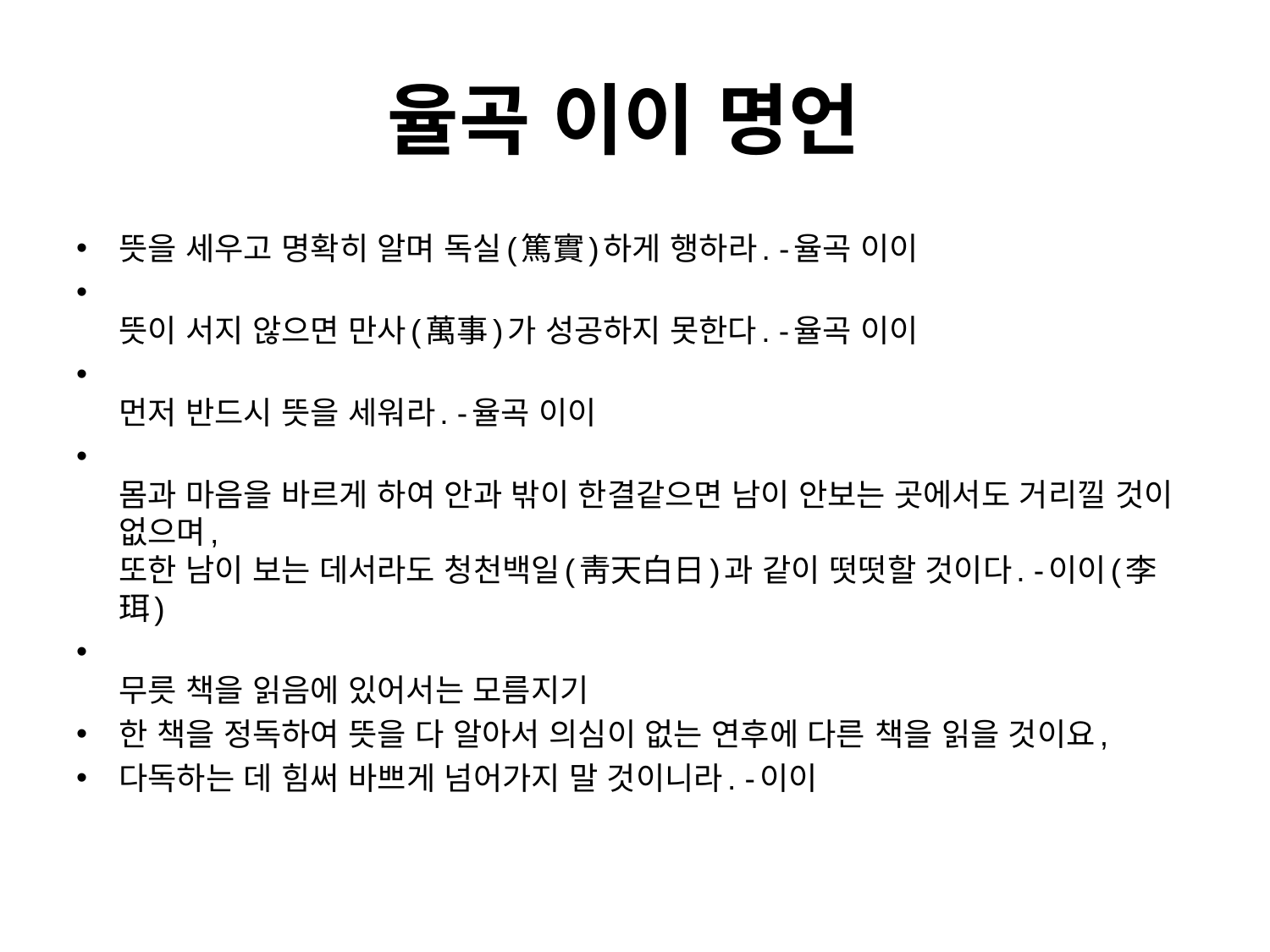

# 율곡 이이 명언
뜻을 세우고 명확히 알며 독실(篤實)하게 행하라. -율곡 이이
뜻이 서지 않으면 만사(萬事)가 성공하지 못한다. -율곡 이이
먼저 반드시 뜻을 세워라. -율곡 이이
몸과 마음을 바르게 하여 안과 밖이 한결같으면 남이 안보는 곳에서도 거리낄 것이 없으며,
또한 남이 보는 데서라도 청천백일(靑天白日)과 같이 떳떳할 것이다. -이이(李珥)
무릇 책을 읽음에 있어서는 모름지기
한 책을 정독하여 뜻을 다 알아서 의심이 없는 연후에 다른 책을 읽을 것이요,
다독하는 데 힘써 바쁘게 넘어가지 말 것이니라. -이이